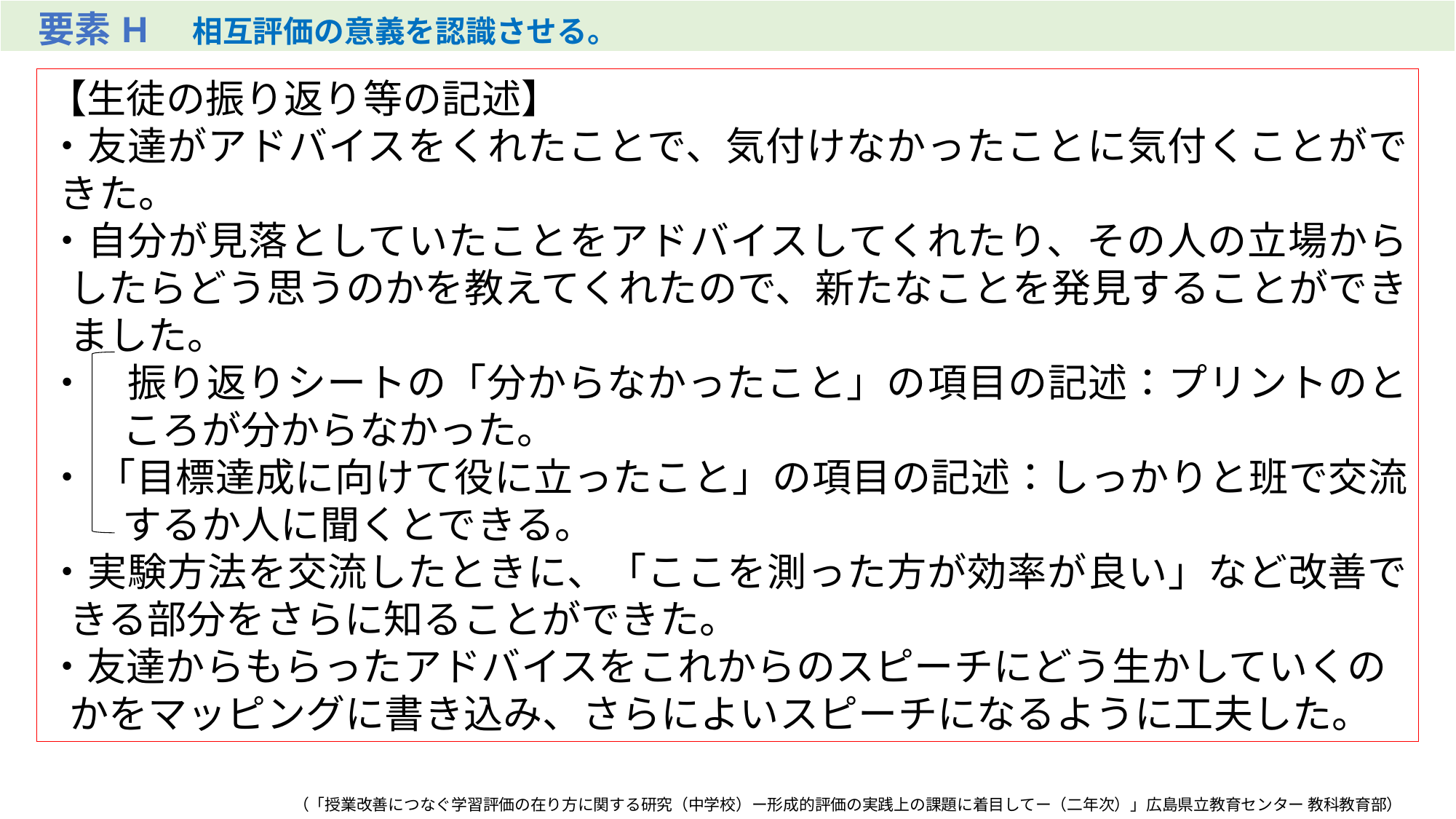

| 要素H　相互評価の意義を認識させる。 |
| --- |
【生徒の振り返り等の記述】
・友達がアドバイスをくれたことで、気付けなかったことに気付くことができた。
・自分が見落としていたことをアドバイスしてくれたり、その人の立場からしたらどう思うのかを教えてくれたので、新たなことを発見することができました。
・　振り返りシートの「分からなかったこと」の項目の記述：プリントのところが分からなかった。
・ 「目標達成に向けて役に立ったこと」の項目の記述：しっかりと班で交流するか人に聞くとできる。
・実験方法を交流したときに、「ここを測った方が効率が良い」など改善できる部分をさらに知ることができた。
・友達からもらったアドバイスをこれからのスピーチにどう生かしていくのかをマッピングに書き込み、さらによいスピーチになるように工夫した。

（「授業改善につなぐ学習評価の在り方に関する研究（中学校）ー形成的評価の実践上の課題に着目してー（二年次）」広島県立教育センター 教科教育部）